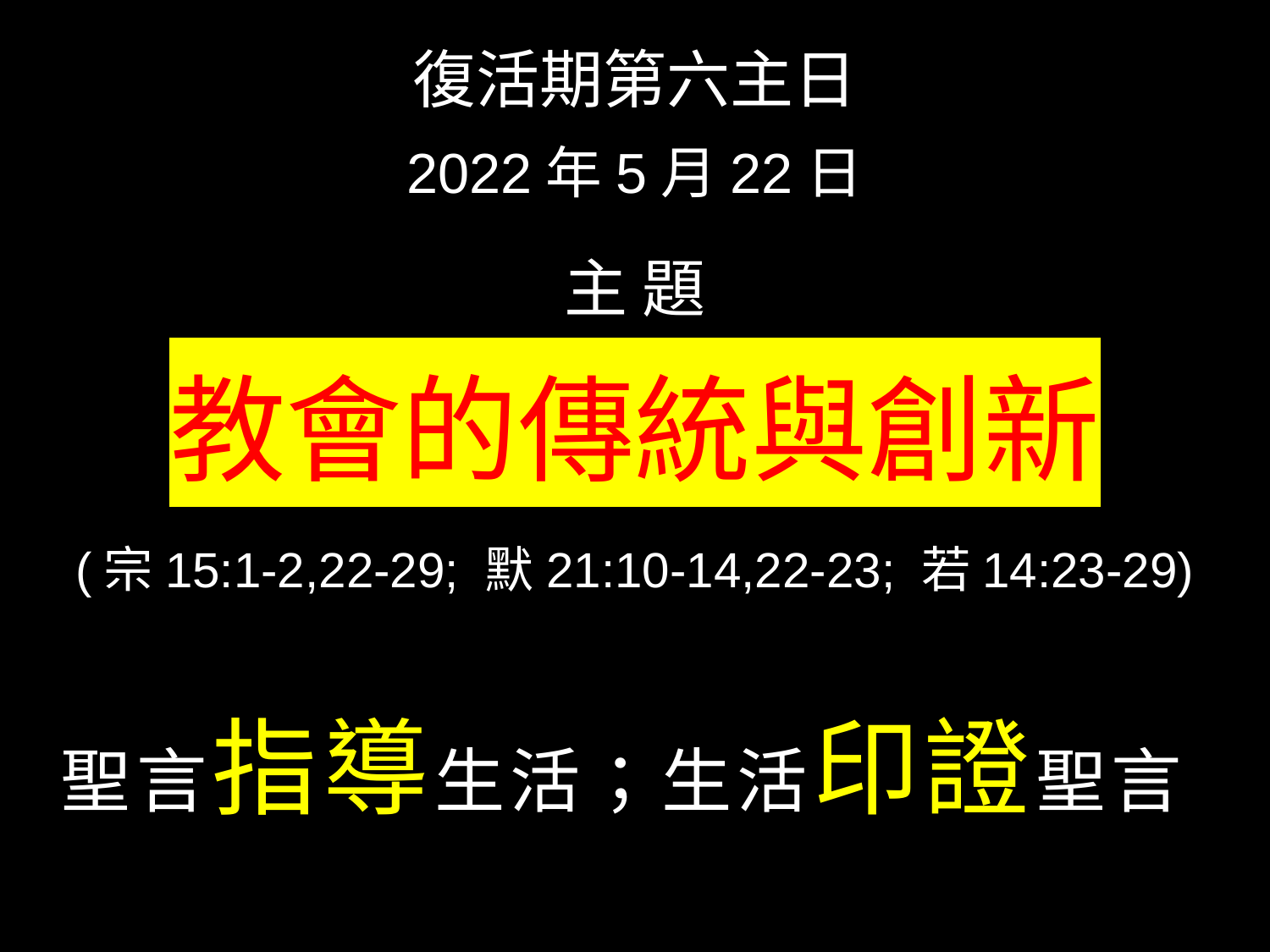

復活期第六主日
2022年5月22日

主 題
教會的傳統與創新
(宗15:1-2,22-29; 默21:10-14,22-23; 若14:23-29)

聖言指導生活；生活印證聖言